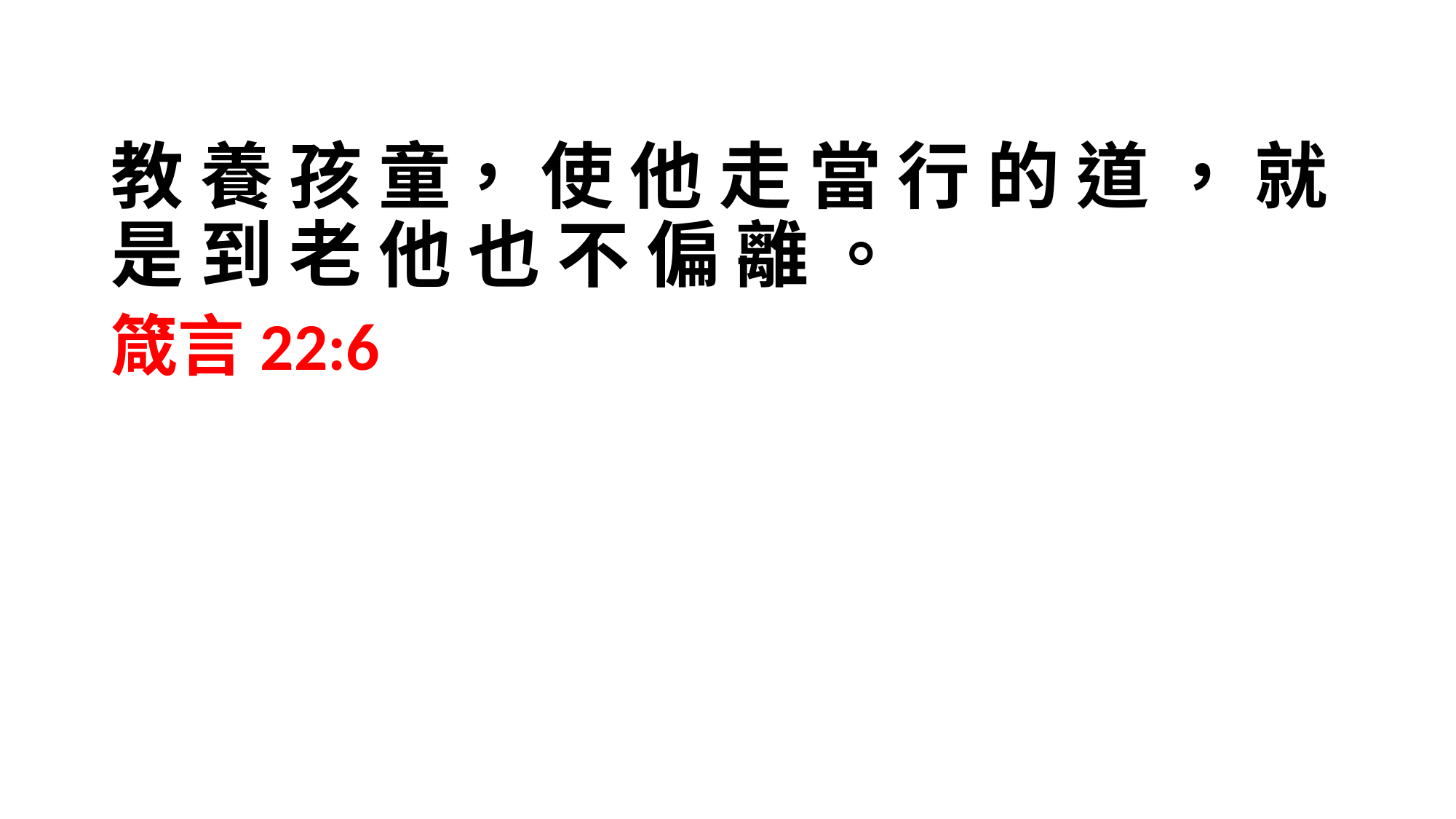

#
教 養 孩 童， 使 他 走 當 行 的 道 ， 就 是 到 老 他 也 不 偏 離 。
箴言22:6